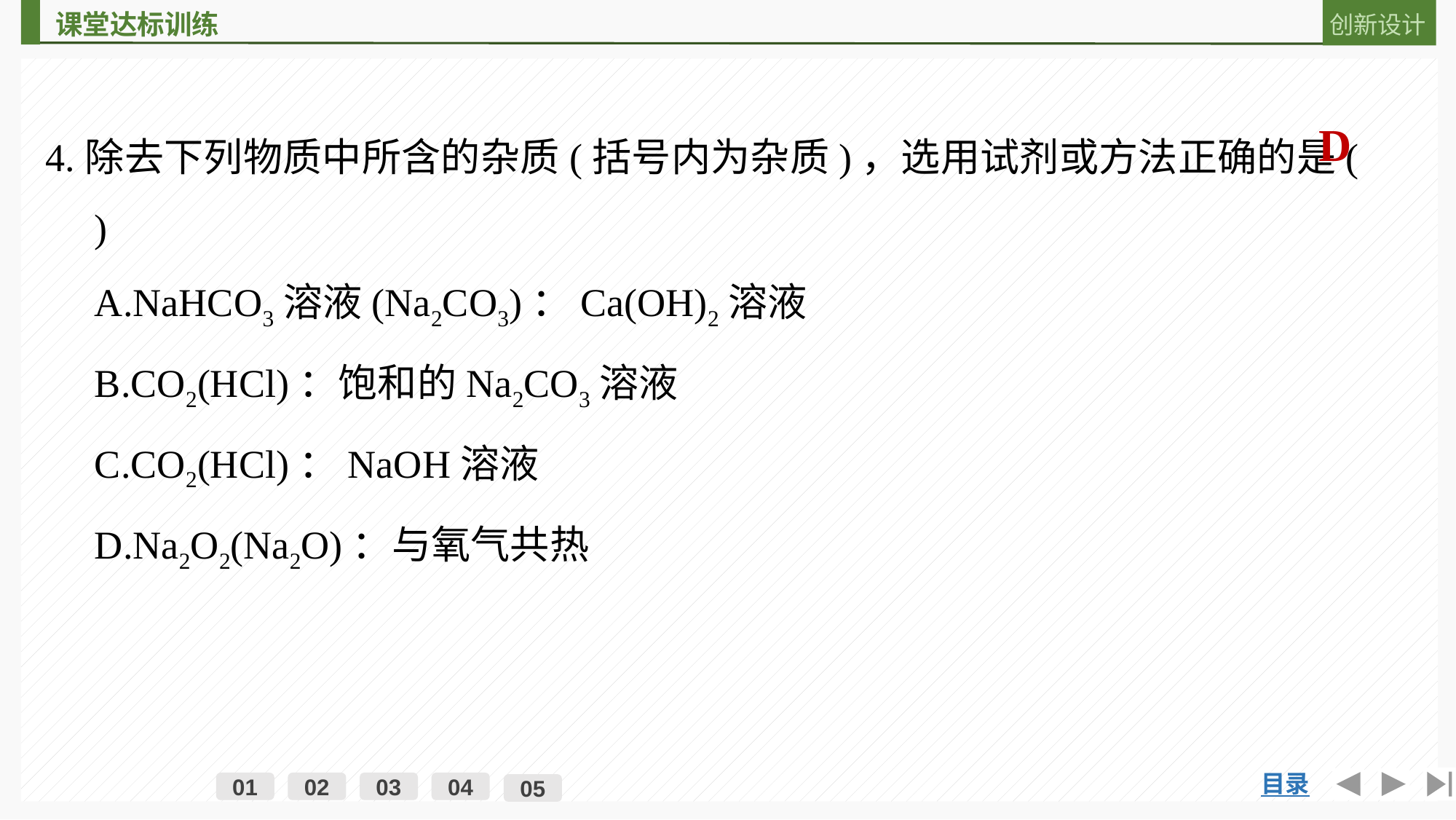

4.除去下列物质中所含的杂质(括号内为杂质)，选用试剂或方法正确的是(　　)
　A.NaHCO3溶液(Na2CO3)：Ca(OH)2溶液
　B.CO2(HCl)：饱和的Na2CO3溶液
　C.CO2(HCl)：NaOH溶液
　D.Na2O2(Na2O)：与氧气共热
D